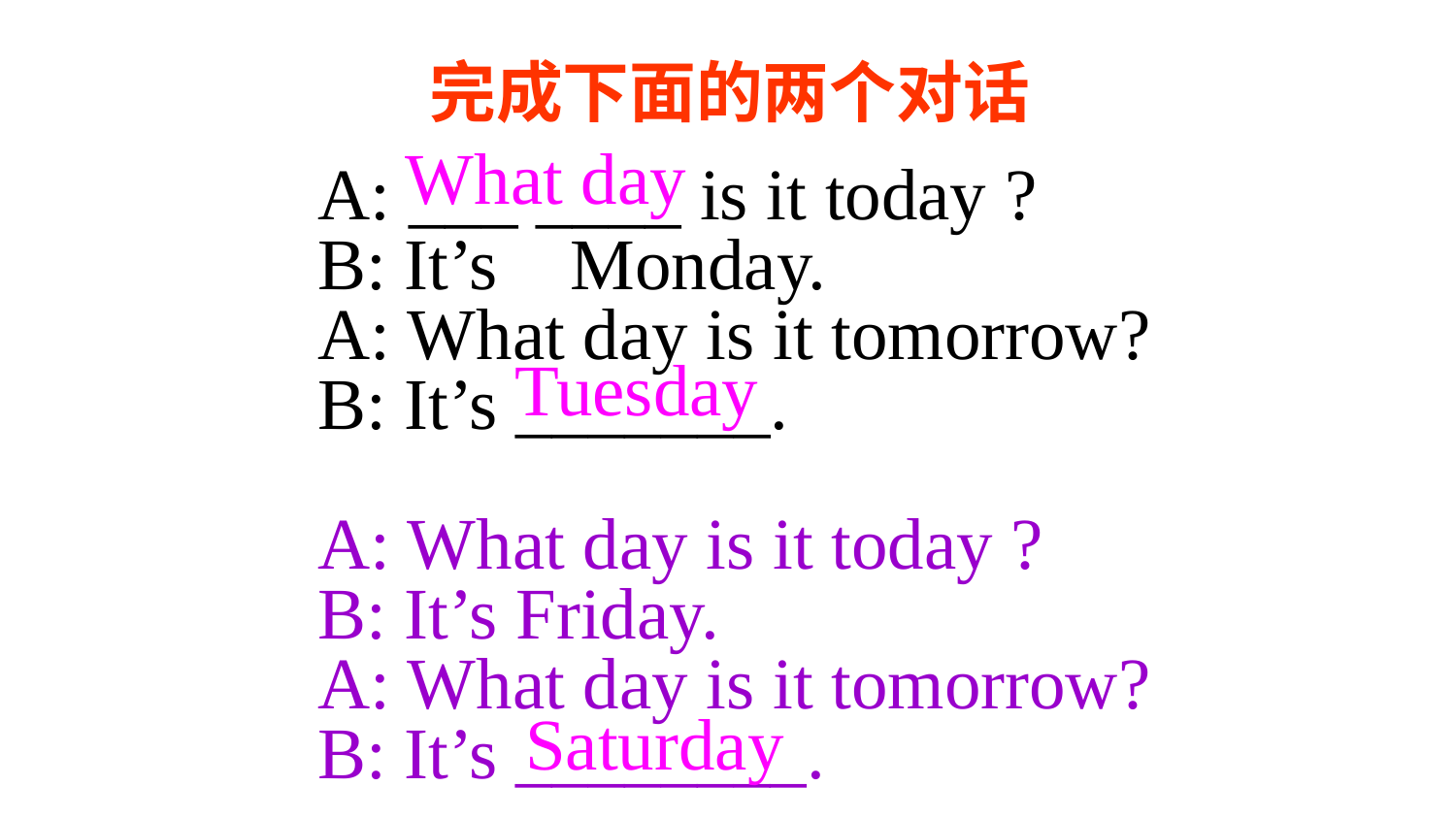

完成下面的两个对话

A: ___ ____ is it today ?
B: It’s    Monday.
A: What day is it tomorrow?
B: It’s _______.

A: What day is it today ?
B: It’s Friday.
A: What day is it tomorrow?
B: It’s ________.
What day
Tuesday
Saturday